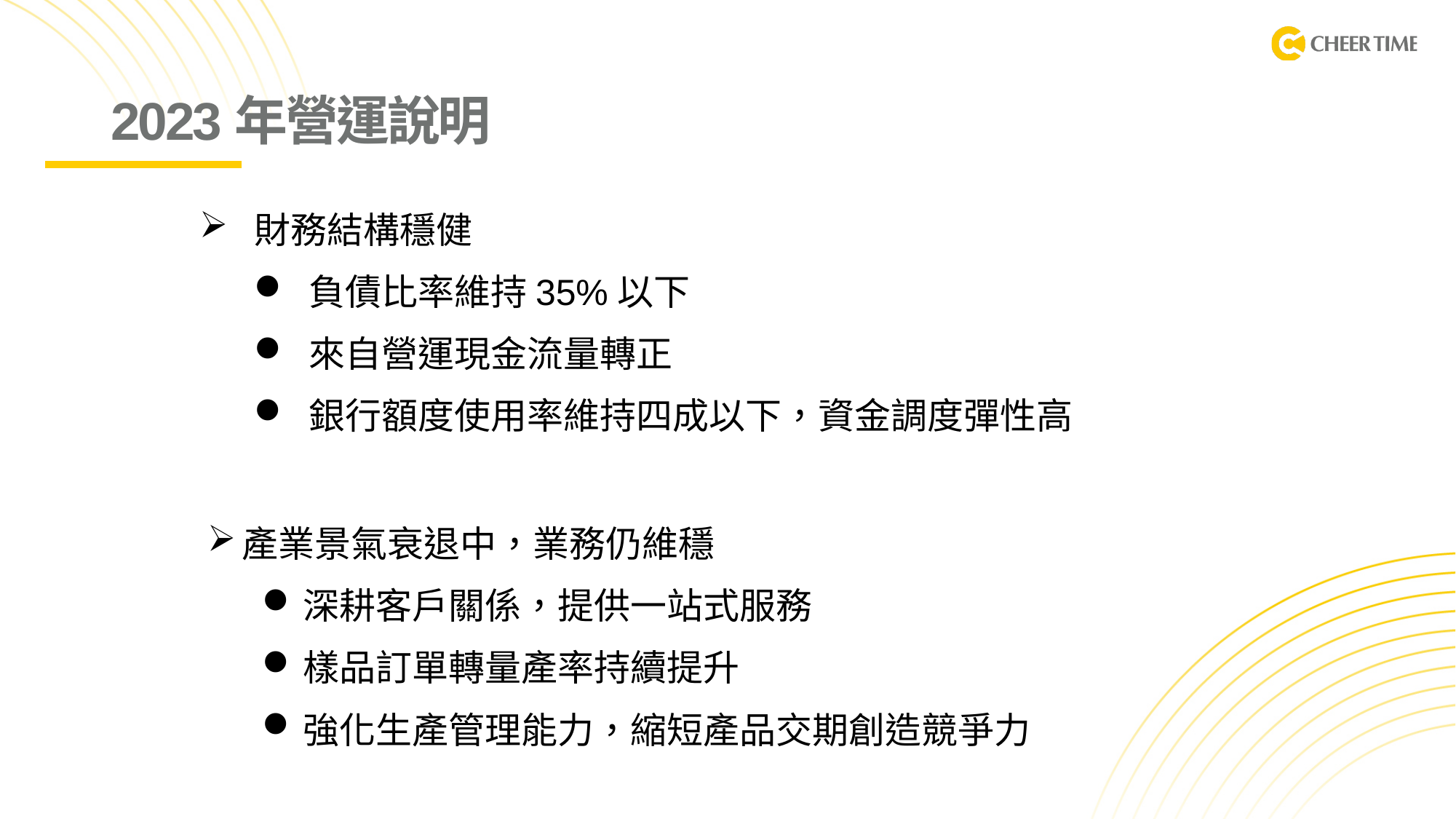

# 2023年營運說明
財務結構穩健
負債比率維持35%以下
來自營運現金流量轉正
銀行額度使用率維持四成以下，資金調度彈性高
產業景氣衰退中，業務仍維穩
深耕客戶關係，提供一站式服務
樣品訂單轉量產率持續提升
強化生產管理能力，縮短產品交期創造競爭力